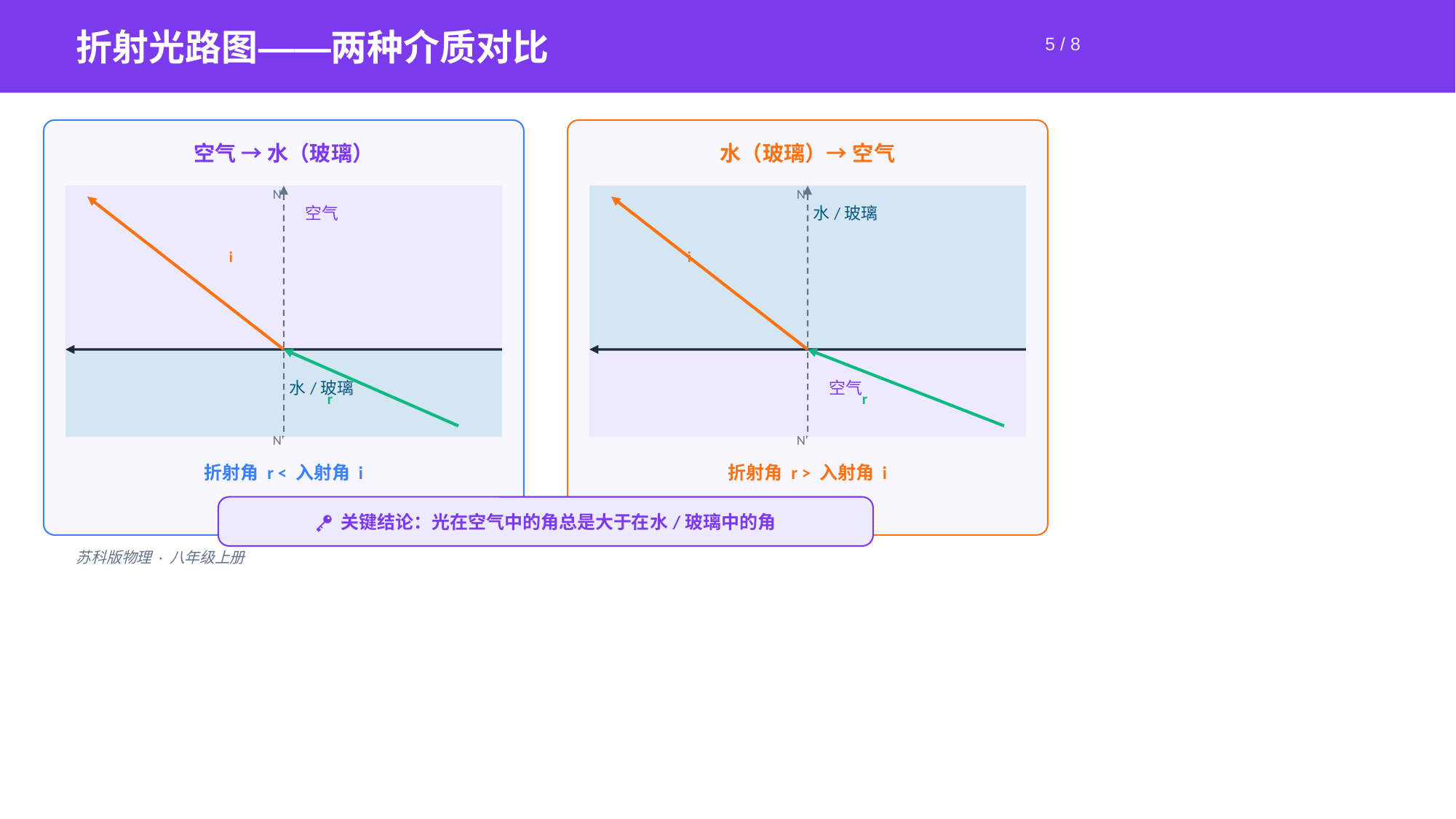

折射光路图——两种介质对比
5 / 8

空气 → 水（玻璃）
水（玻璃）→ 空气
N
N

空气

水/玻璃
i
i

水/玻璃
空气
r
r
N'
N'
折射角 r < 入射角 i
折射角 r > 入射角 i

🔑 关键结论：光在空气中的角总是大于在水/玻璃中的角
苏科版物理 · 八年级上册